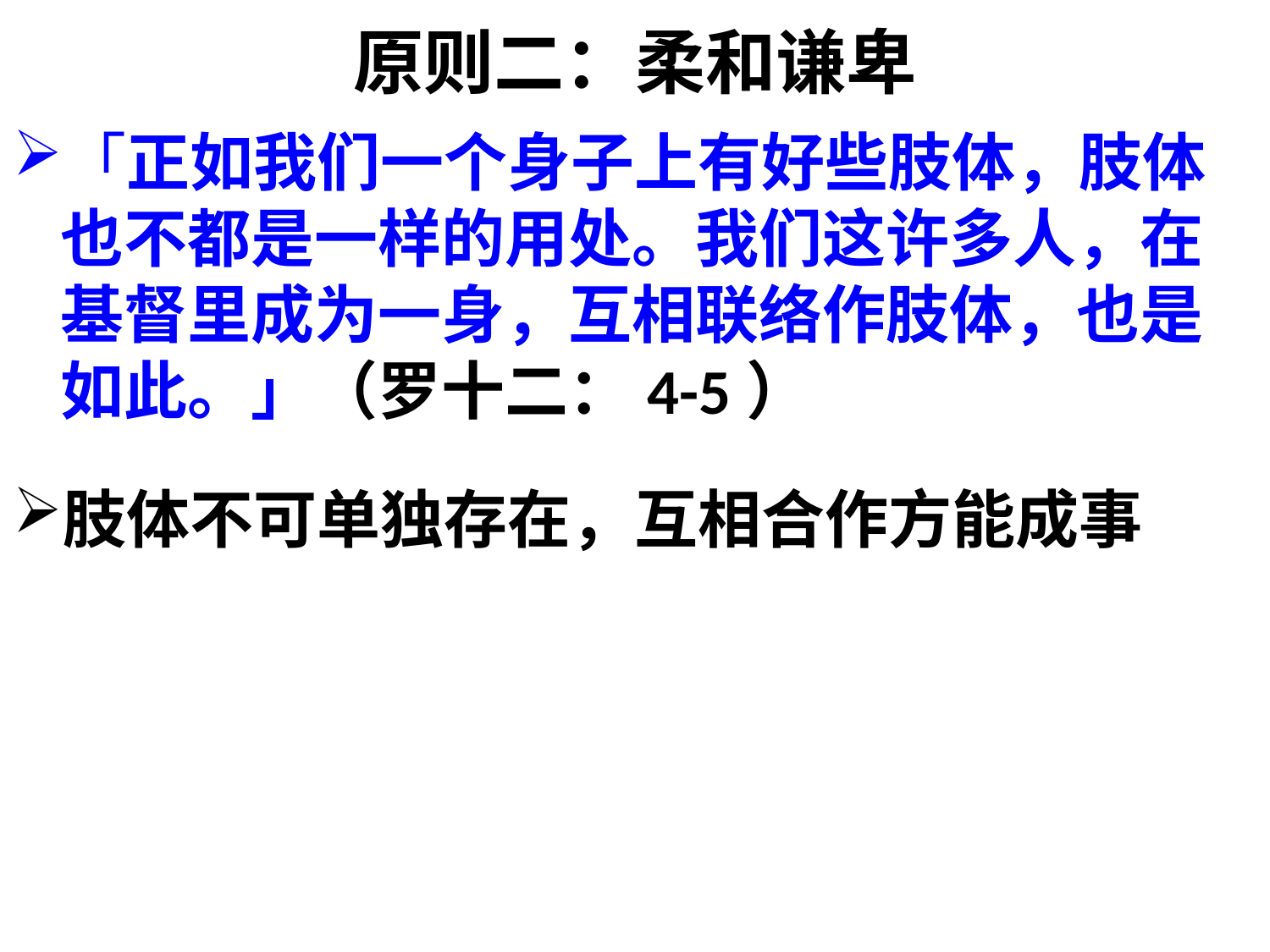

# 原则二：柔和谦卑
「正如我们一个身子上有好些肢体，肢体也不都是一样的用处。我们这许多人，在基督里成为一身，互相联络作肢体，也是如此。」（罗十二：4-5）

肢体不可单独存在，互相合作方能成事